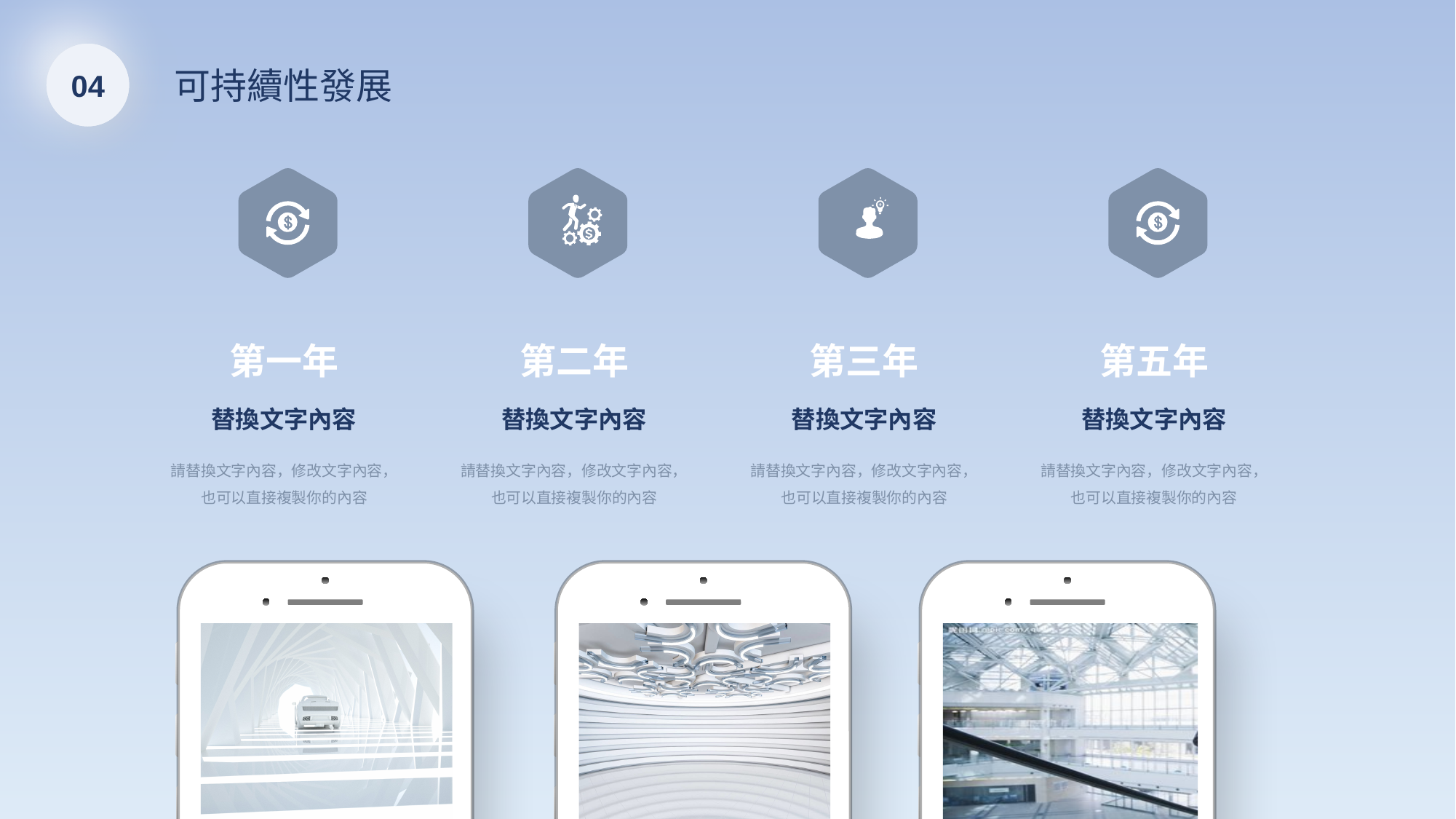

04
可持續性發展

第一年
第二年
第三年
第五年
替換文字內容
替換文字內容
替換文字內容
替換文字內容
請替換文字內容，修改文字內容，也可以直接複製你的內容
請替換文字內容，修改文字內容，也可以直接複製你的內容
請替換文字內容，修改文字內容，也可以直接複製你的內容
請替換文字內容，修改文字內容，也可以直接複製你的內容